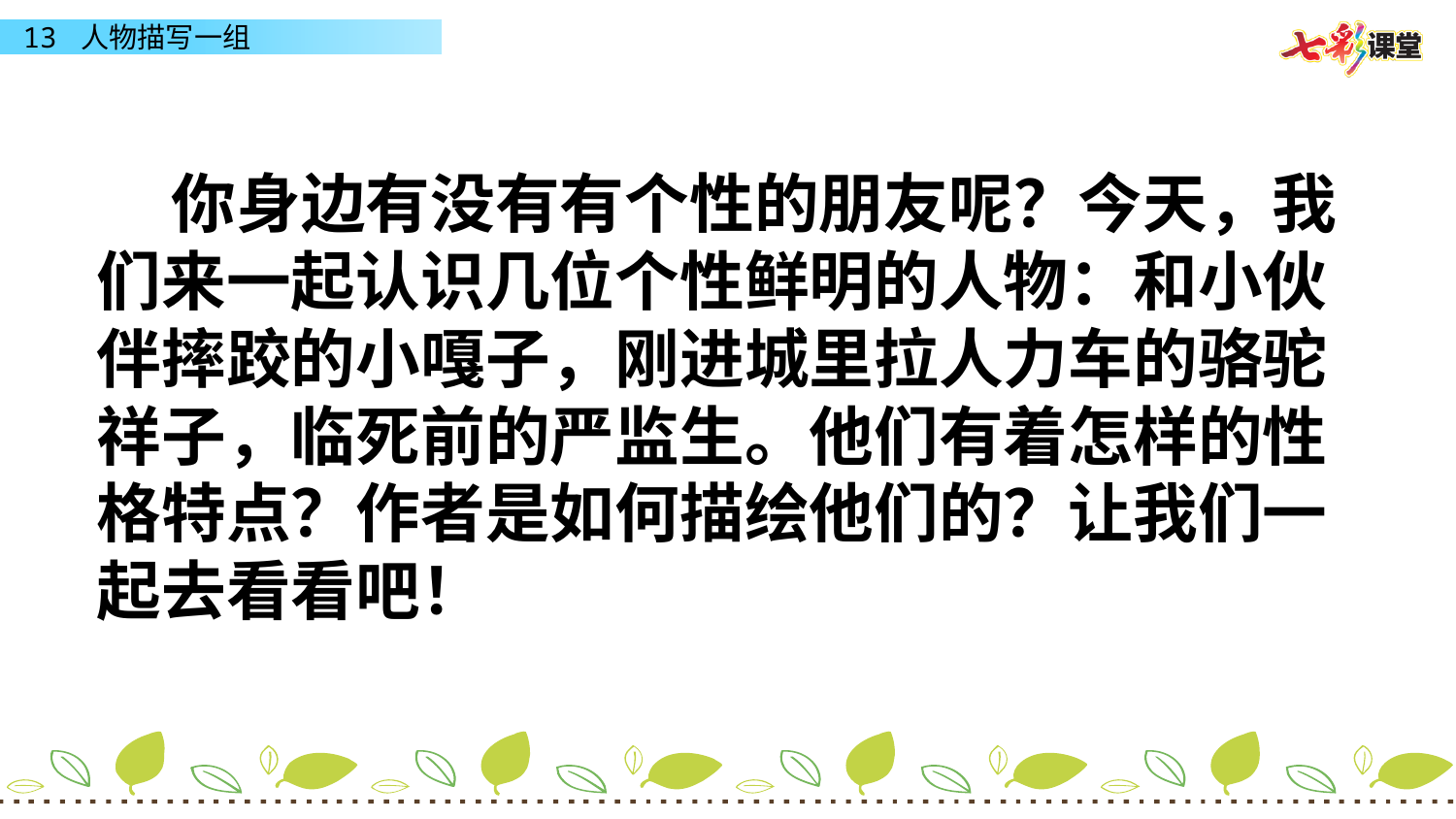

你身边有没有有个性的朋友呢？今天，我们来一起认识几位个性鲜明的人物：和小伙伴摔跤的小嘎子，刚进城里拉人力车的骆驼祥子，临死前的严监生。他们有着怎样的性格特点？作者是如何描绘他们的？让我们一起去看看吧！